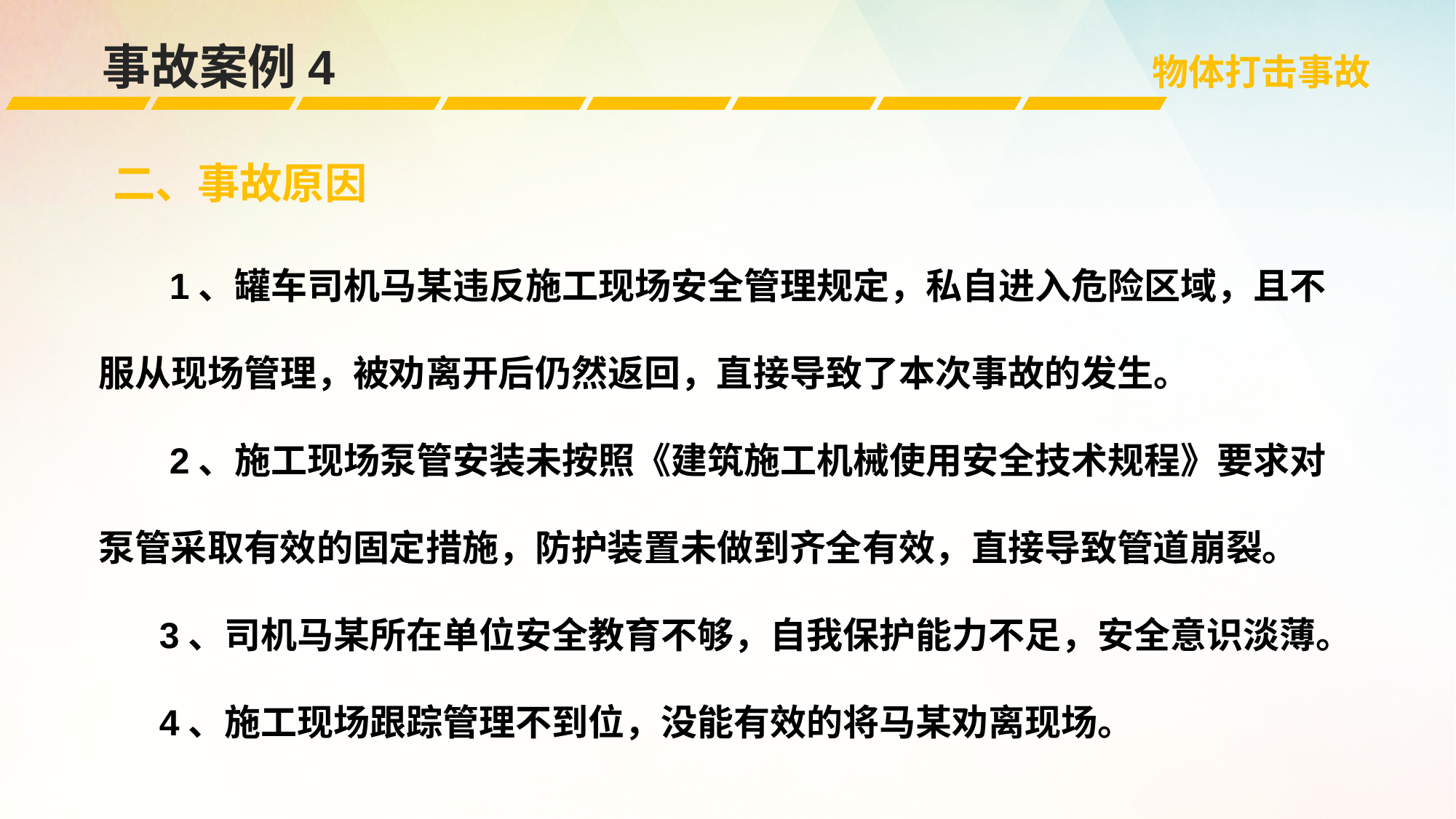

事故案例4
物体打击事故
二、事故原因
       1、罐车司机马某违反施工现场安全管理规定，私自进入危险区域，且不服从现场管理，被劝离开后仍然返回，直接导致了本次事故的发生。
       2、施工现场泵管安装未按照《建筑施工机械使用安全技术规程》要求对泵管采取有效的固定措施，防护装置未做到齐全有效，直接导致管道崩裂。
      3、司机马某所在单位安全教育不够，自我保护能力不足，安全意识淡薄。
      4、施工现场跟踪管理不到位，没能有效的将马某劝离现场。